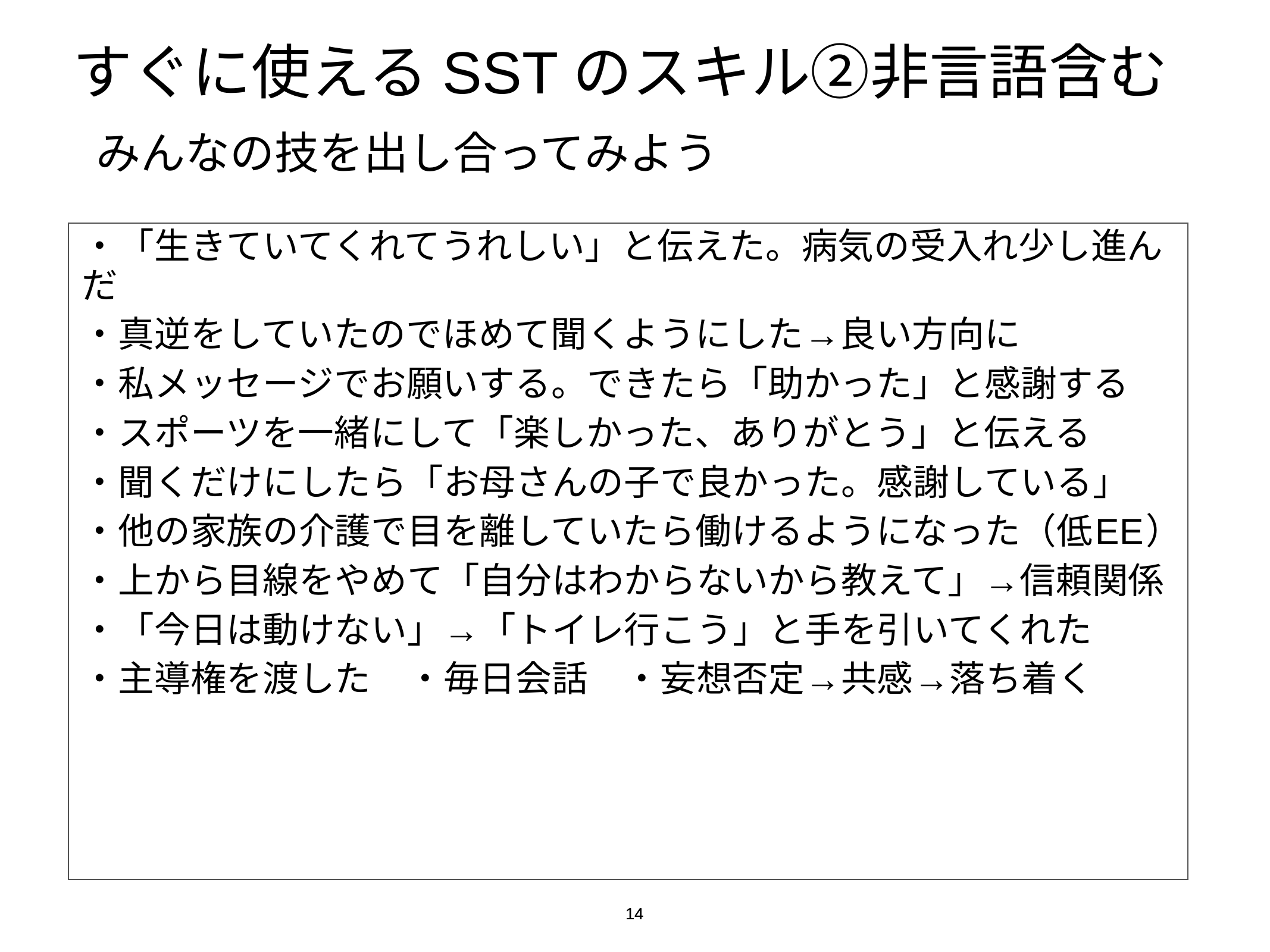

# すぐに使えるSSTのスキル②非言語含む
みんなの技を出し合ってみよう
・「生きていてくれてうれしい」と伝えた。病気の受入れ少し進んだ
・真逆をしていたのでほめて聞くようにした→良い方向に
・私メッセージでお願いする。できたら「助かった」と感謝する
・スポーツを一緒にして「楽しかった、ありがとう」と伝える
・聞くだけにしたら「お母さんの子で良かった。感謝している」
・他の家族の介護で目を離していたら働けるようになった（低EE）
・上から目線をやめて「自分はわからないから教えて」→信頼関係
・「今日は動けない」→「トイレ行こう」と手を引いてくれた
・主導権を渡した　・毎日会話　・妄想否定→共感→落ち着く

14
14